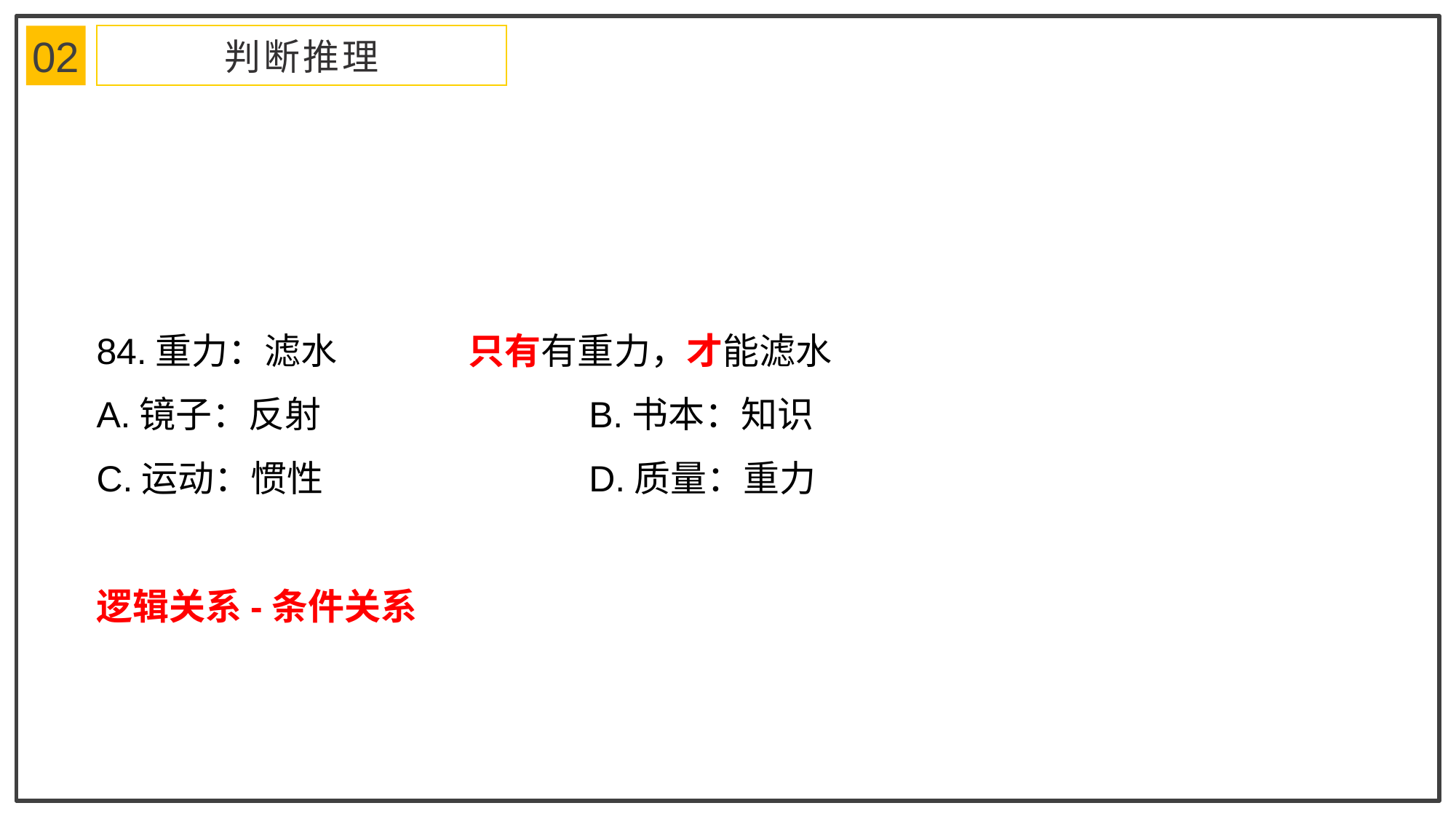

02
判断推理
84.重力：滤水                只有有重力，才能滤水
A.镜子：反射			B.书本：知识
C.运动：惯性			D.质量：重力

逻辑关系-条件关系